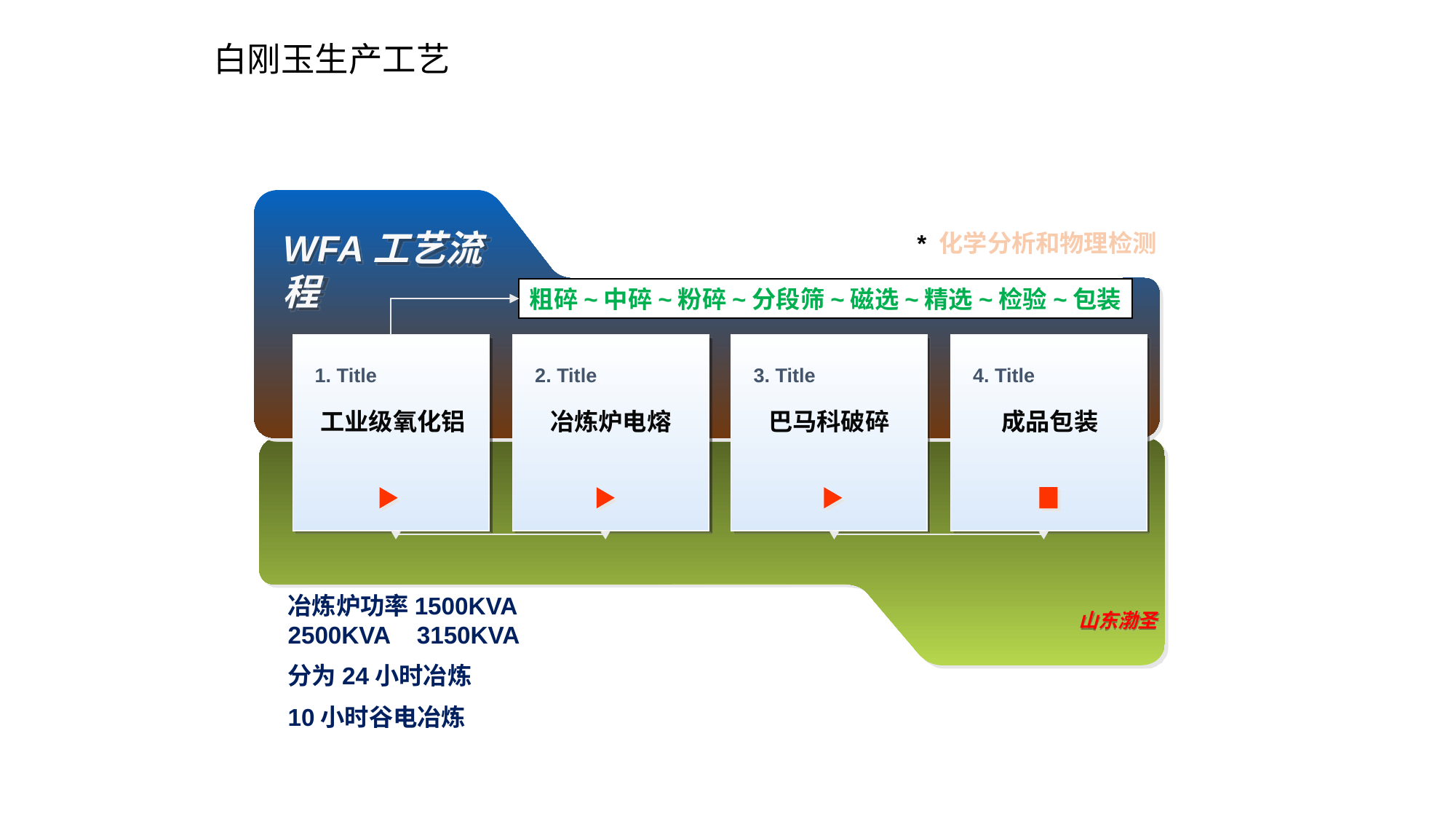

# 白刚玉生产工艺

WFA工艺流程
* 化学分析和物理检测
粗碎~中碎~粉碎~分段筛~磁选~精选~检验~包装

1. Title
2. Title
3. Title
4. Title
工业级氧化铝
冶炼炉电熔
巴马科破碎
成品包装

冶炼炉功率1500KVA    2500KVA    3150KVA
分为24小时冶炼
10小时谷电冶炼
山东渤圣